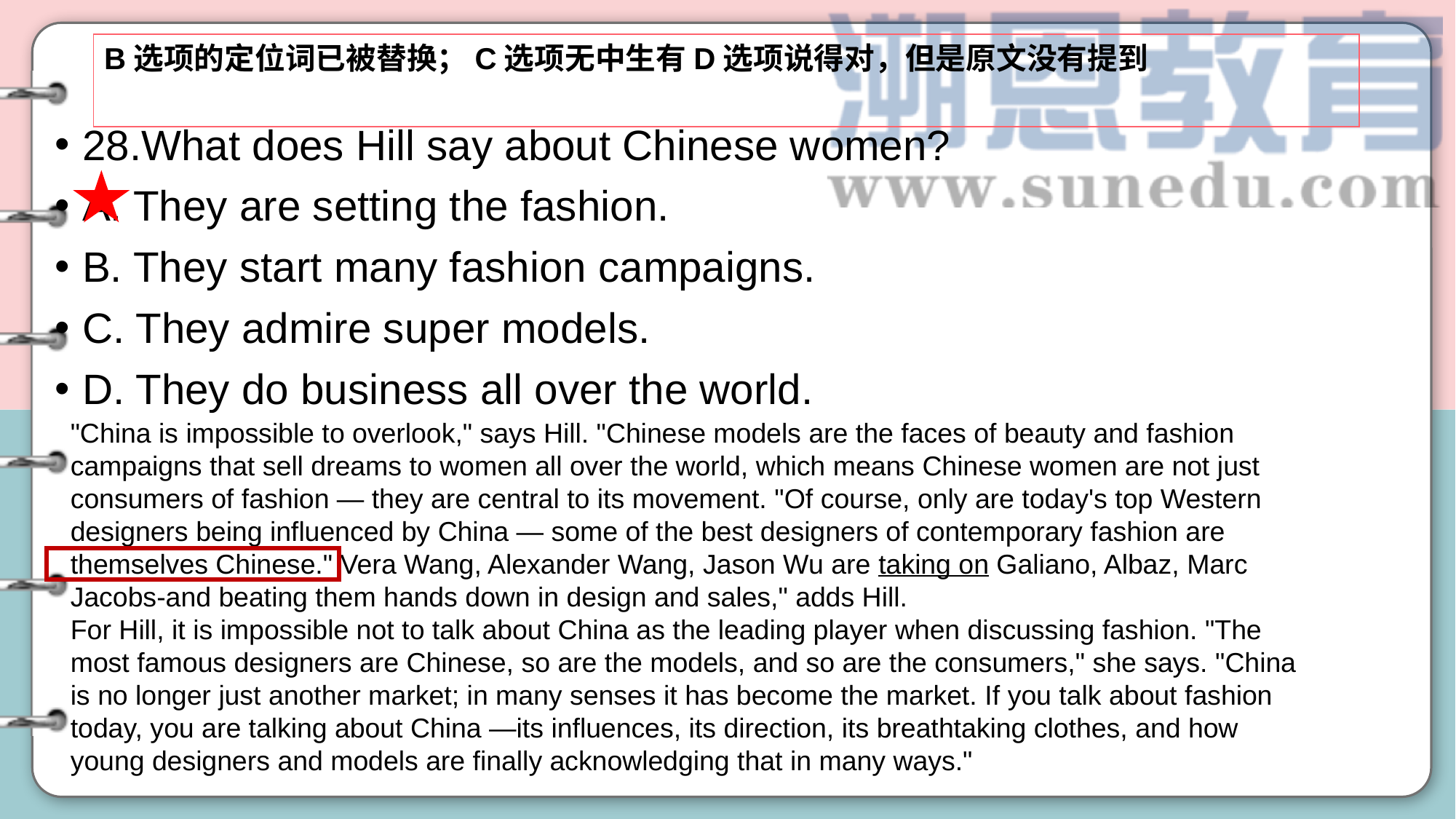

B选项的定位词已被替换；C选项无中生有D选项说得对，但是原文没有提到

28.What does Hill say about Chinese women?
A. They are setting the fashion.
B. They start many fashion campaigns.
C. They admire super models.
D. They do business all over the world.

"China is impossible to overlook," says Hill. "Chinese models are the faces of beauty and fashion campaigns that sell dreams to women all over the world, which means Chinese women are not just consumers of fashion — they are central to its movement. "Of course, only are today's top Western designers being influenced by China — some of the best designers of contemporary fashion are themselves Chinese." Vera Wang, Alexander Wang, Jason Wu are taking on Galiano, Albaz, Marc Jacobs-and beating them hands down in design and sales," adds Hill.
For Hill, it is impossible not to talk about China as the leading player when discussing fashion. "The most famous designers are Chinese, so are the models, and so are the consumers," she says. "China is no longer just another market; in many senses it has become the market. If you talk about fashion today, you are talking about China —its influences, its direction, its breathtaking clothes, and how young designers and models are finally acknowledging that in many ways."